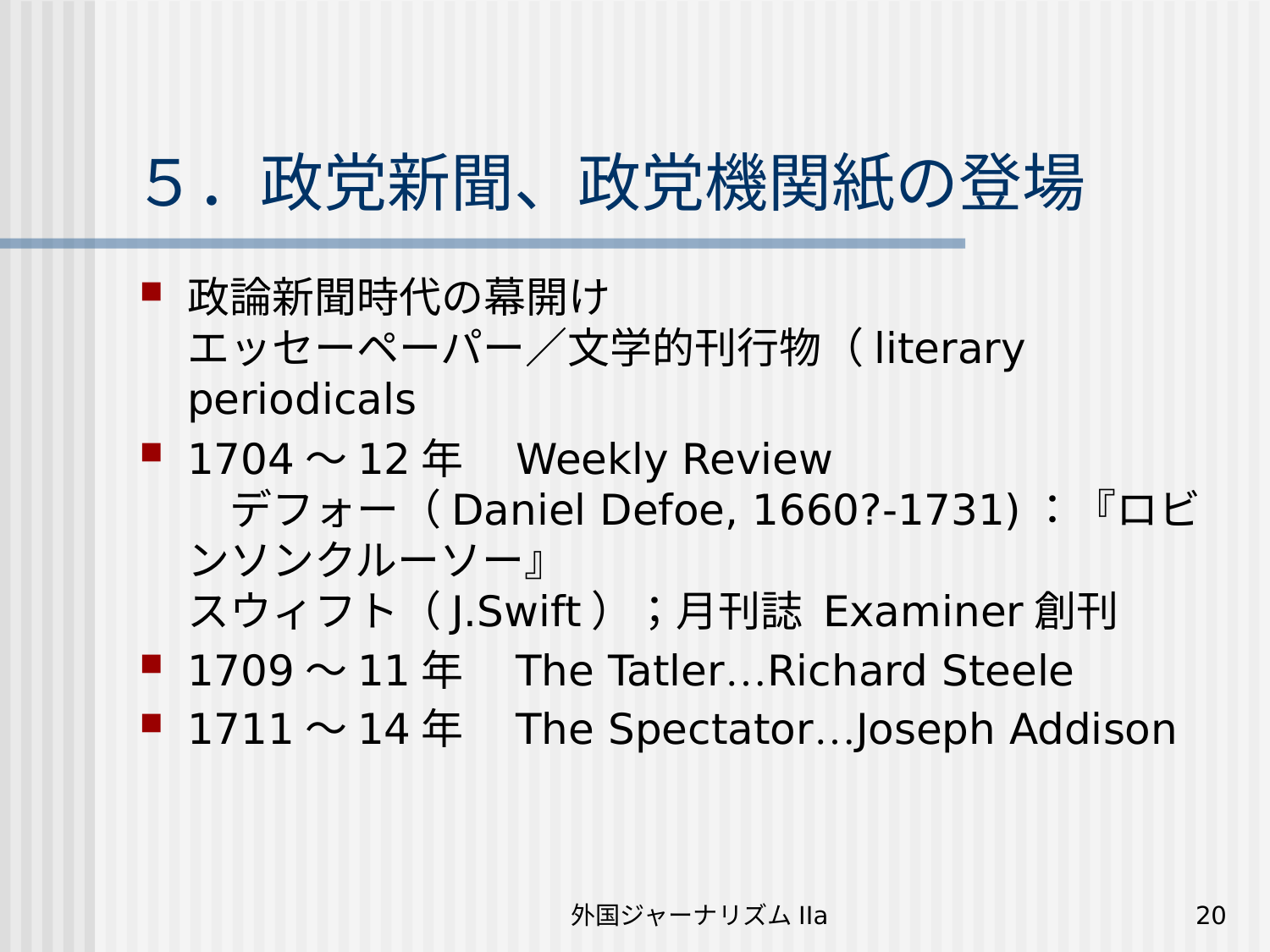

# ５．政党新聞、政党機関紙の登場
政論新聞時代の幕開け
エッセーペーパー／文学的刊行物（literary periodicals
1704～12年　Weekly Review　
　デフォー（Daniel Defoe, 1660?-1731)：『ロビンソンクルーソー』
スウィフト（J.Swift）；月刊誌 Examiner創刊
1709～11年　The Tatler…Richard Steele
1711～14年　The Spectator…Joseph Addison

外国ジャーナリズムIIa
20